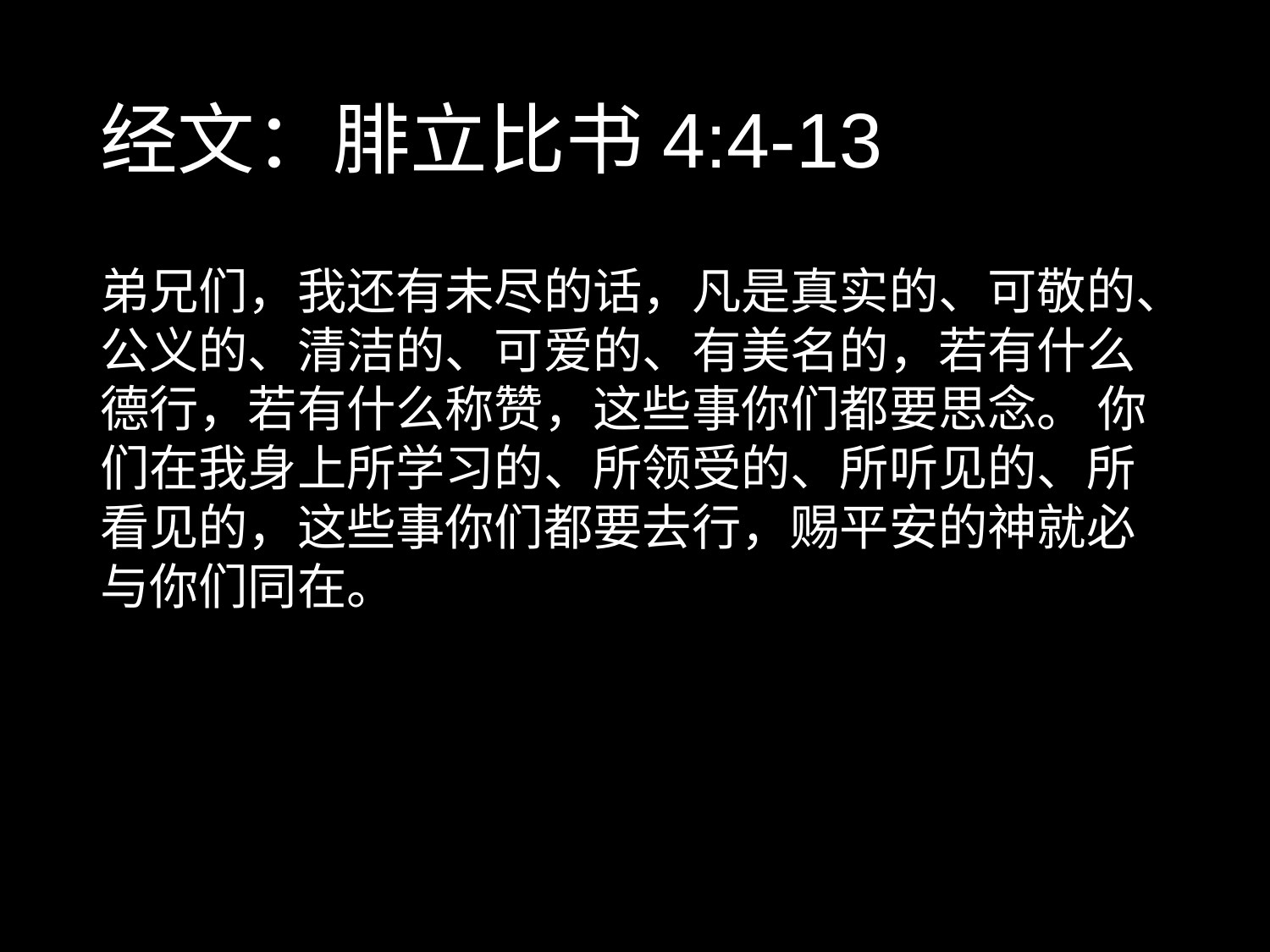

# 经文：腓立比书4:4-13
弟兄们，我还有未尽的话，凡是真实的、可敬的、公义的、清洁的、可爱的、有美名的，若有什么德行，若有什么称赞，这些事你们都要思念。 你们在我身上所学习的、所领受的、所听见的、所看见的，这些事你们都要去行，赐平安的神就必与你们同在。